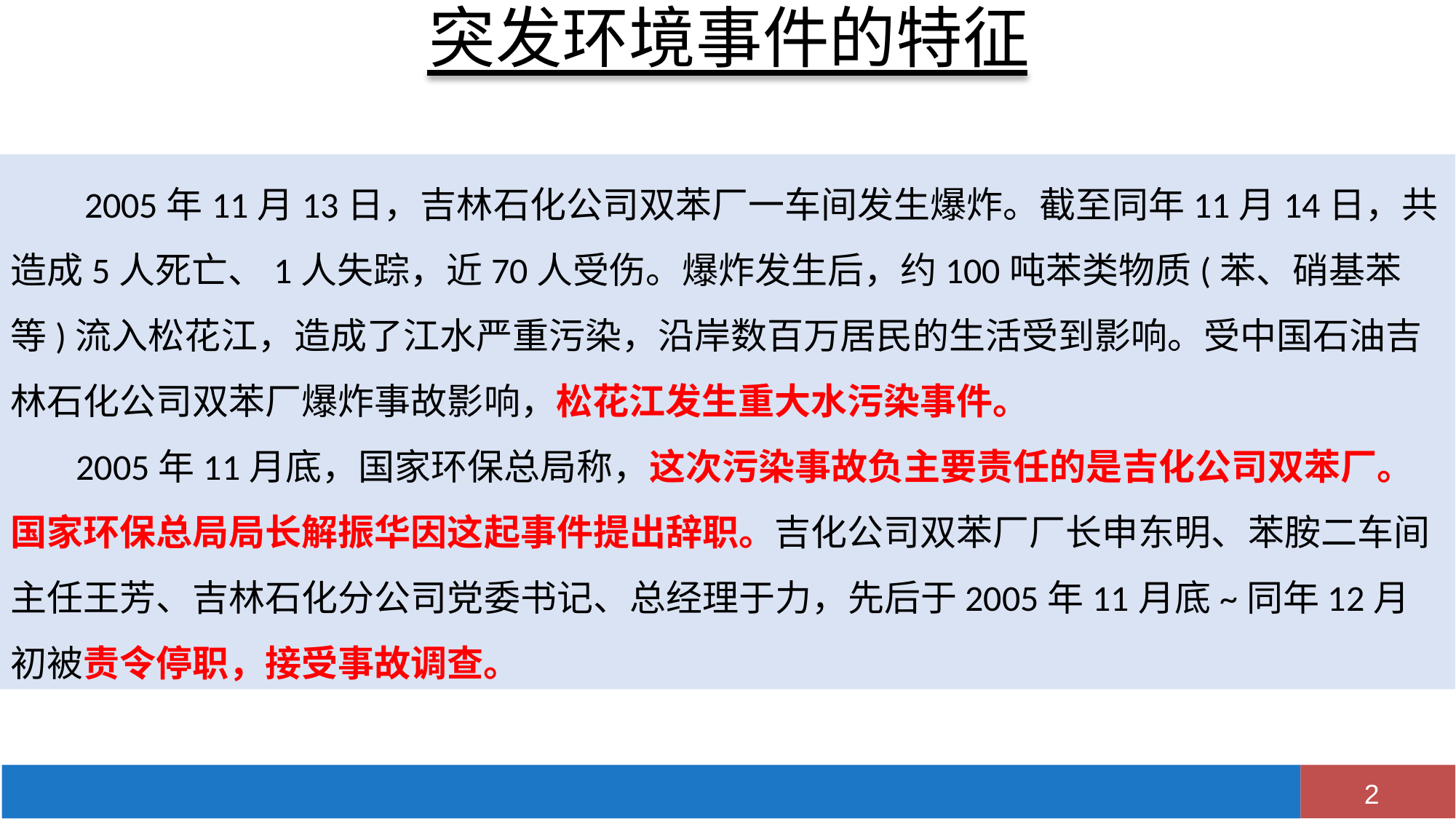

# 突发环境事件的特征
         2005年11月13日，吉林石化公司双苯厂一车间发生爆炸。截至同年11月14日，共造成5人死亡、1人失踪，近70人受伤。爆炸发生后，约100吨苯类物质(苯、硝基苯等)流入松花江，造成了江水严重污染，沿岸数百万居民的生活受到影响。受中国石油吉林石化公司双苯厂爆炸事故影响，松花江发生重大水污染事件。
        2005年11月底，国家环保总局称，这次污染事故负主要责任的是吉化公司双苯厂。国家环保总局局长解振华因这起事件提出辞职。吉化公司双苯厂厂长申东明、苯胺二车间主任王芳、吉林石化分公司党委书记、总经理于力，先后于2005年11月底~同年12月初被责令停职，接受事故调查。

2